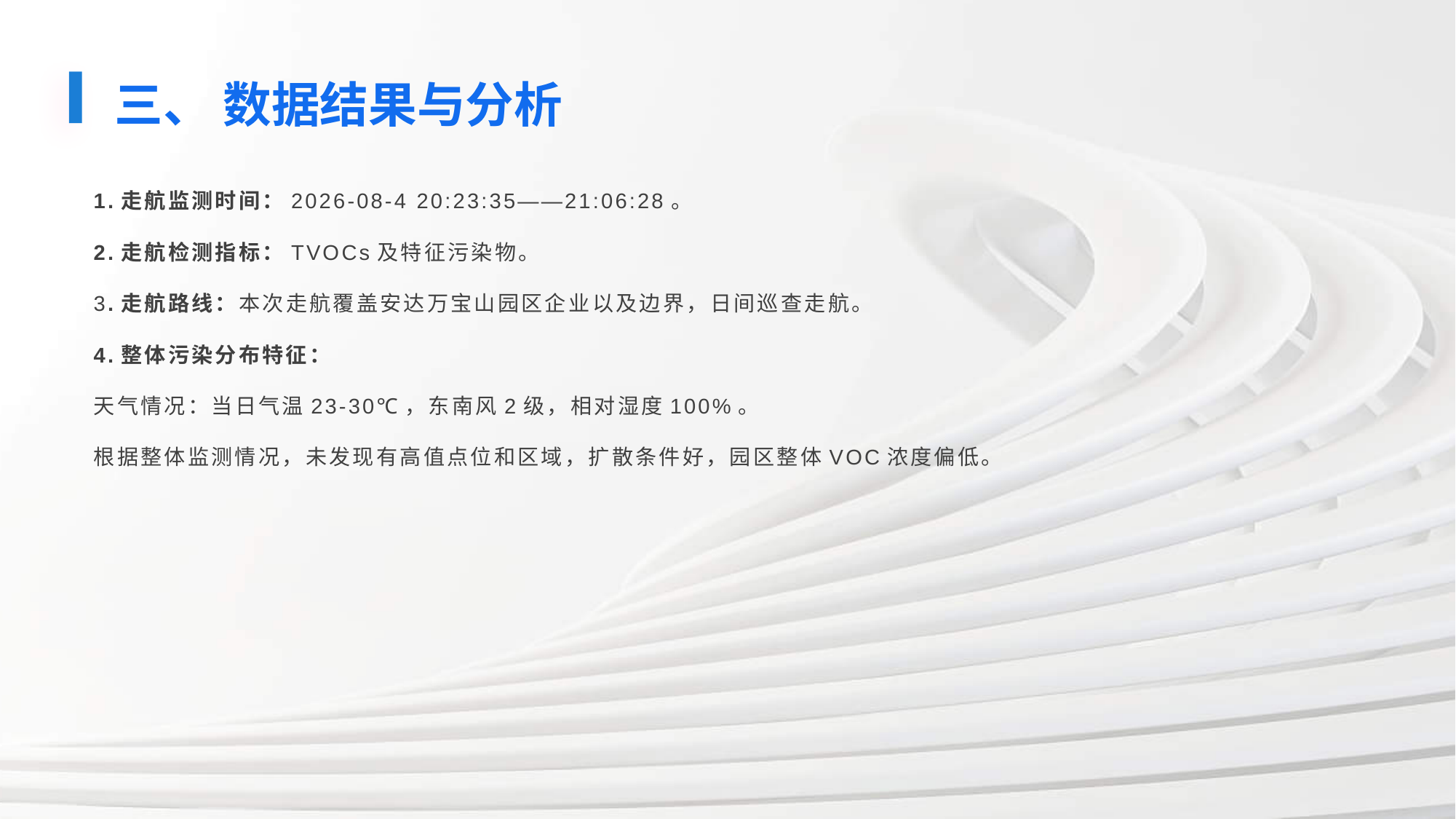

三、 数据结果与分析
1.走航监测时间：2026-08-4 20:23:35——21:06:28。
2.走航检测指标：TVOCs及特征污染物。
3.走航路线：本次走航覆盖安达万宝山园区企业以及边界，日间巡查走航。
4.整体污染分布特征：
天气情况：当日气温23-30℃，东南风2级，相对湿度100%。
根据整体监测情况，未发现有高值点位和区域，扩散条件好，园区整体VOC浓度偏低。